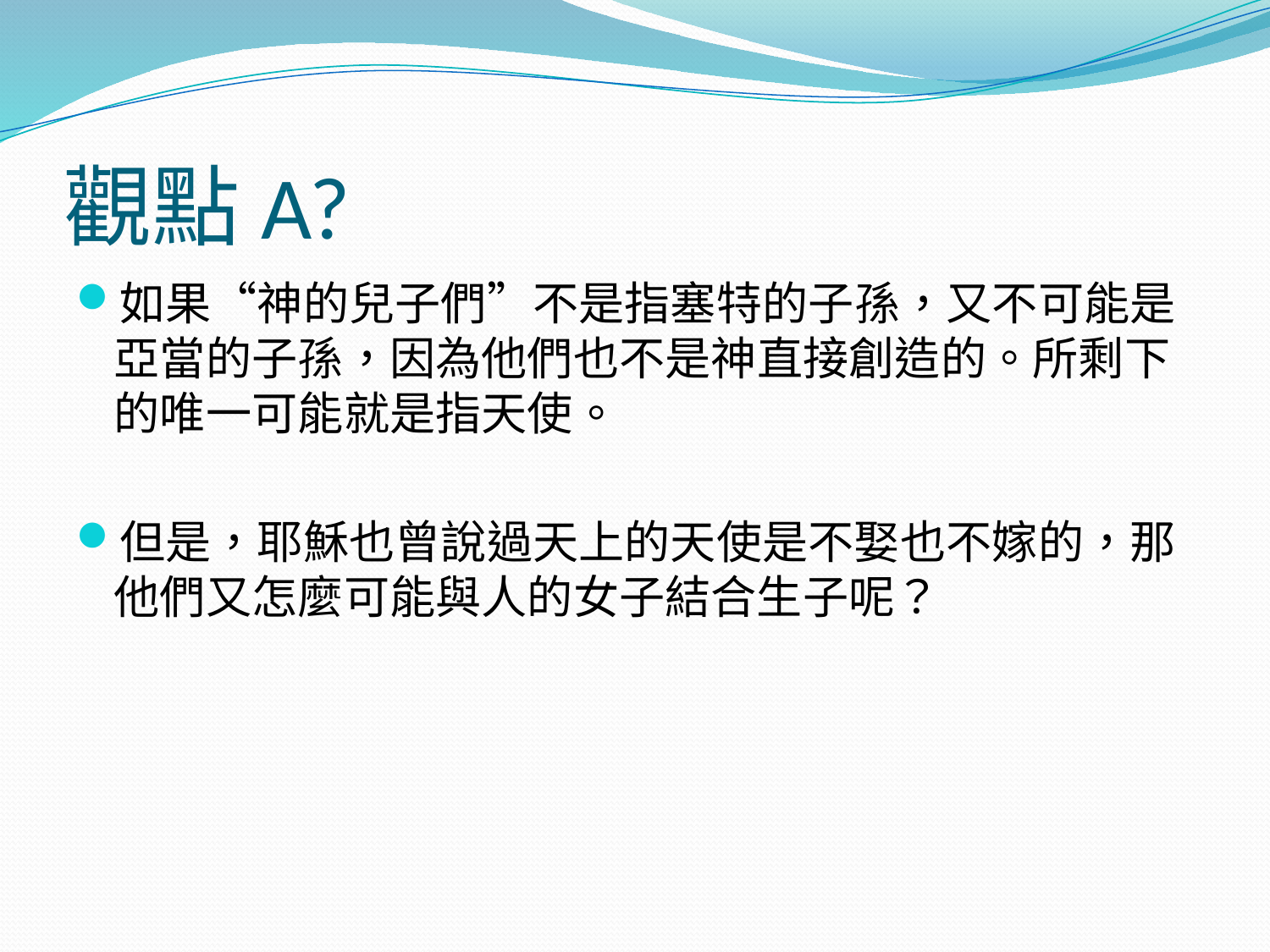

# 觀點A?
如果“神的兒子們”不是指塞特的子孫，又不可能是亞當的子孫，因為他們也不是神直接創造的。所剩下的唯一可能就是指天使。

但是，耶穌也曾說過天上的天使是不娶也不嫁的，那他們又怎麼可能與人的女子結合生子呢？